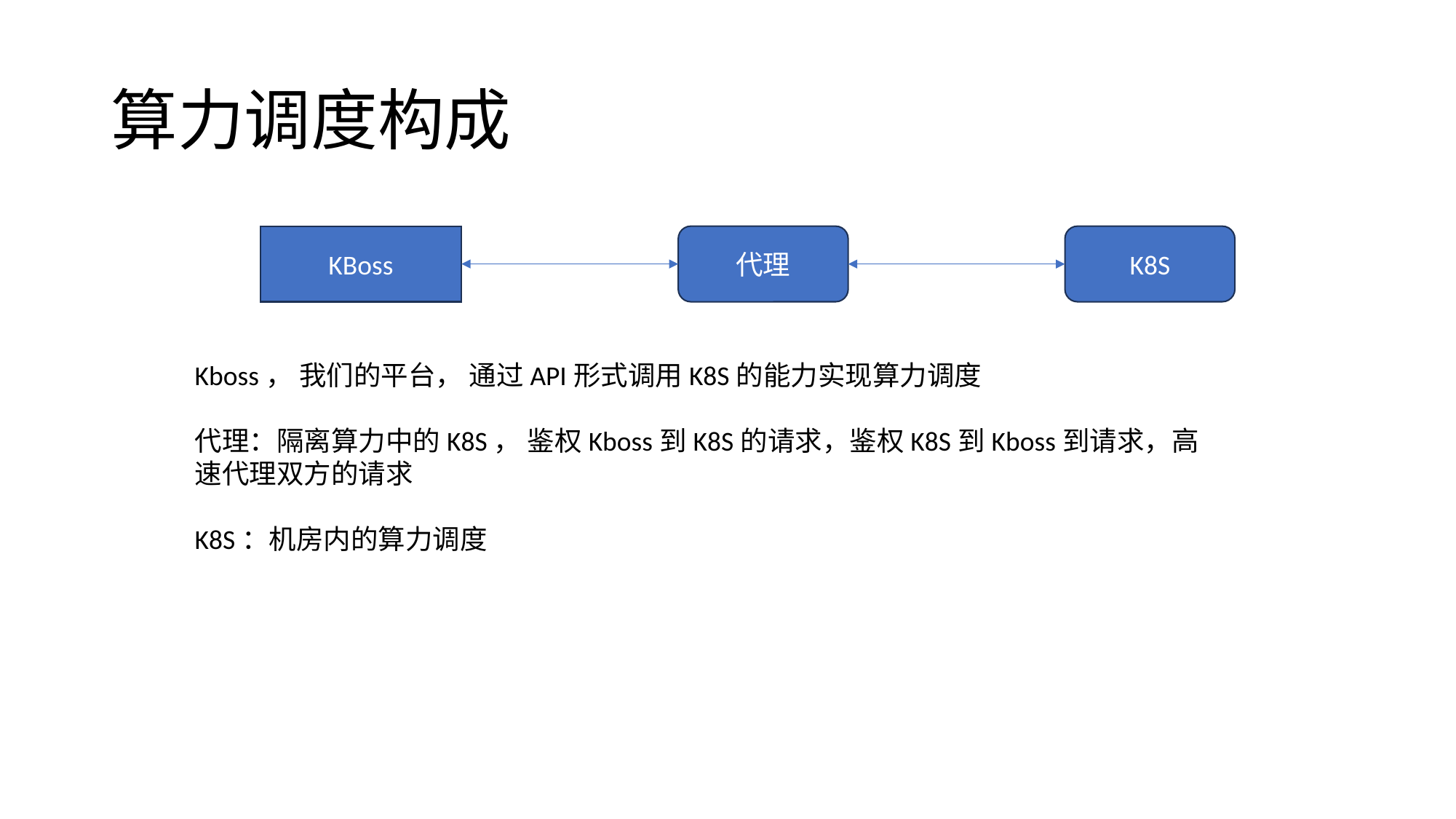

# 算力调度构成
KBoss
代理
K8S
Kboss， 我们的平台， 通过API形式调用K8S的能力实现算力调度

代理：隔离算力中的K8S， 鉴权Kboss到K8S的请求，鉴权K8S到Kboss到请求，高速代理双方的请求

K8S：机房内的算力调度